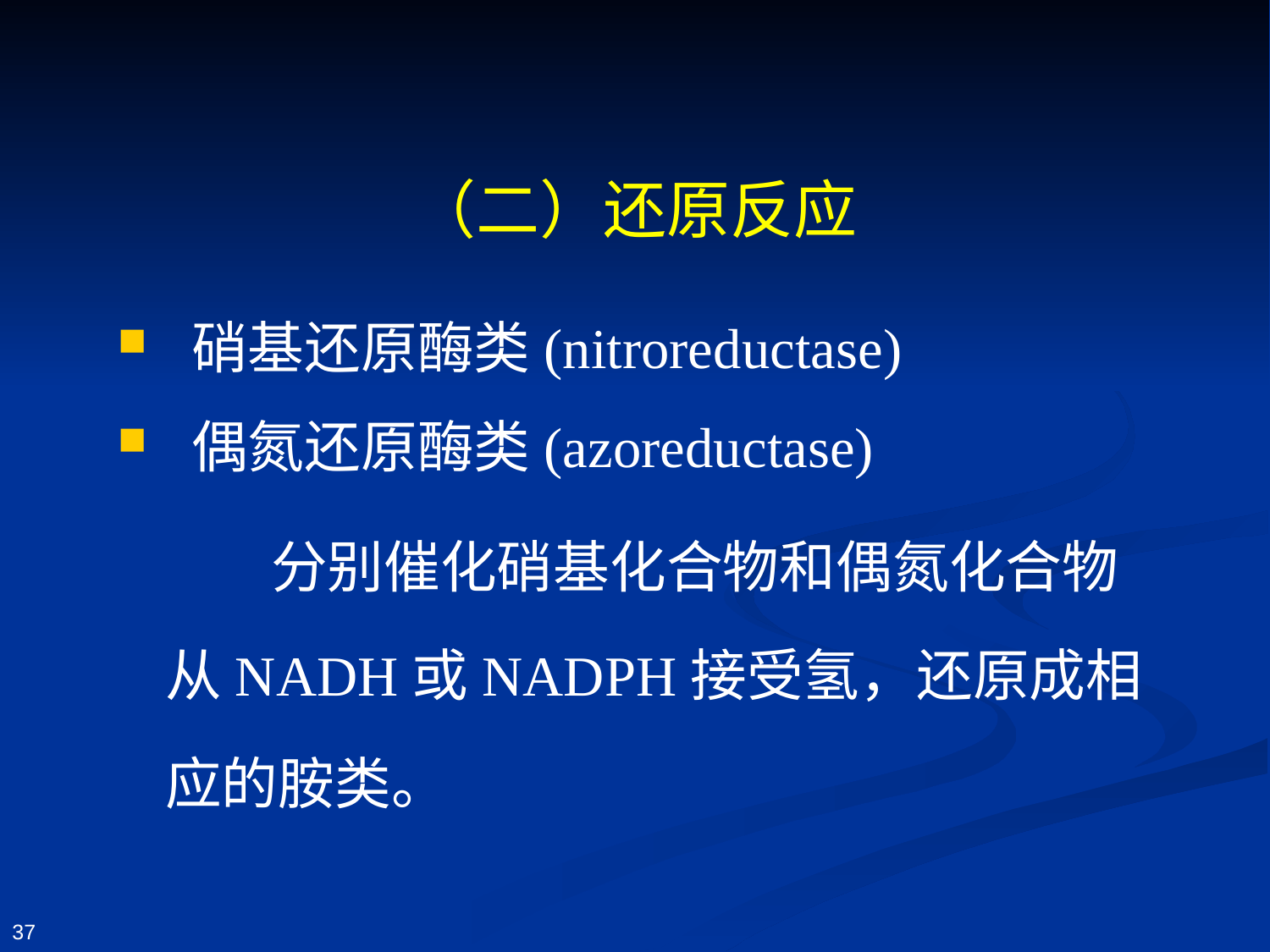

# （二）还原反应
 硝基还原酶类(nitroreductase)
 偶氮还原酶类(azoreductase)
           分别催化硝基化合物和偶氮化合物从NADH或NADPH接受氢，还原成相应的胺类。
37